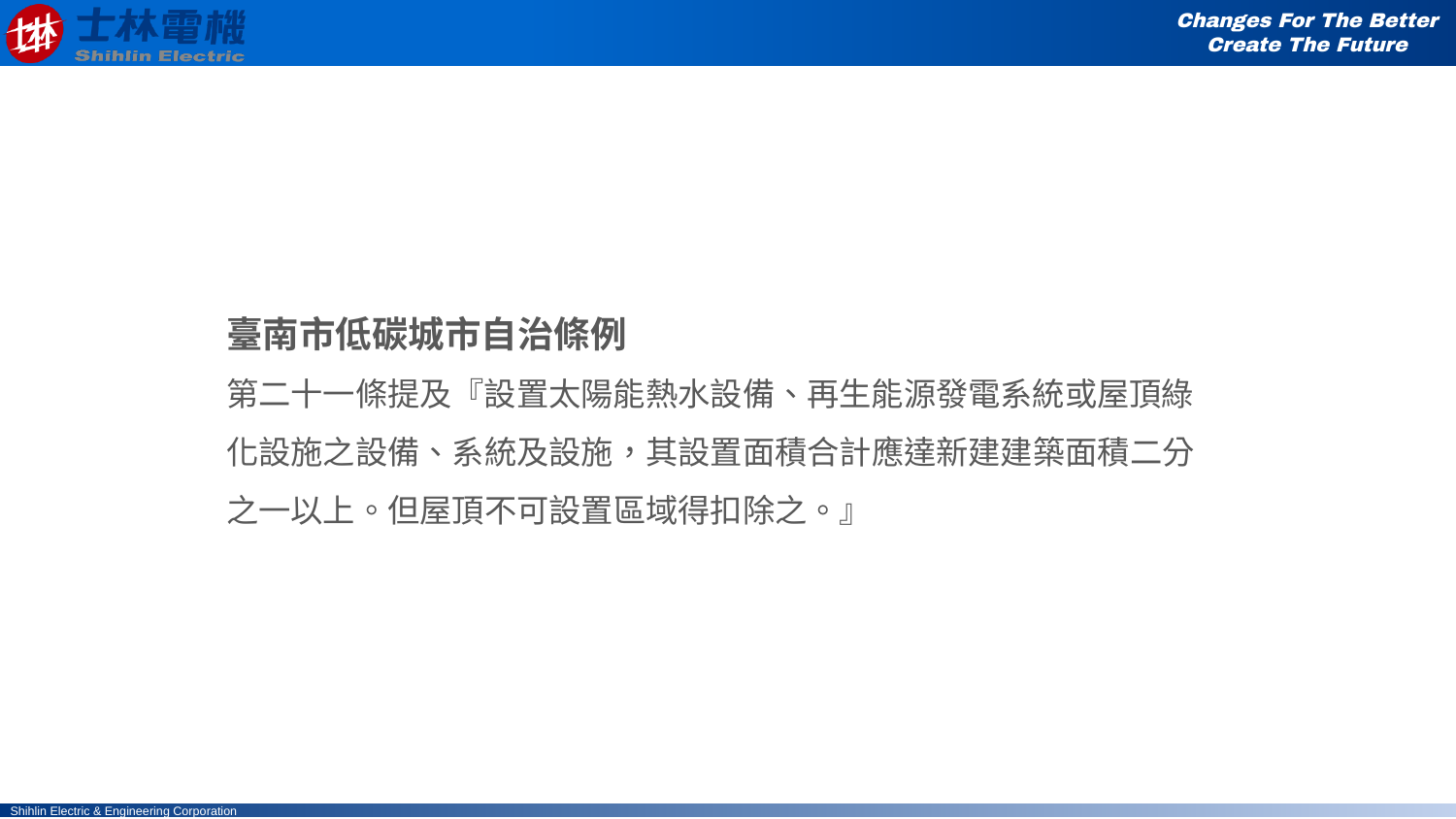

臺南市低碳城市自治條例
第二十一條提及『設置太陽能熱水設備、再生能源發電系統或屋頂綠化設施之設備、系統及設施，其設置面積合計應達新建建築面積二分之一以上。但屋頂不可設置區域得扣除之。』